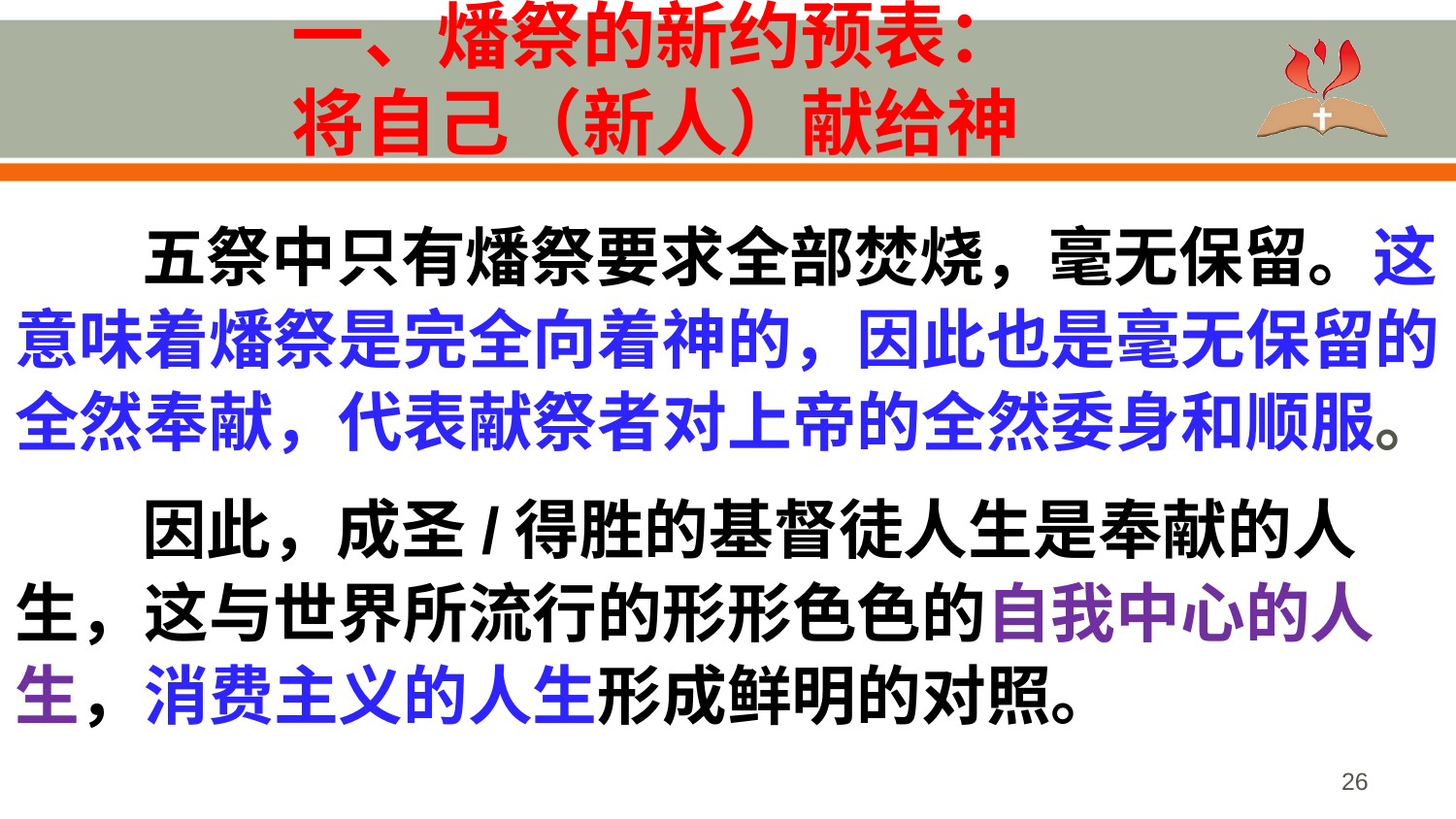

# 一、燔祭的新约预表： 将自己（新人）献给神
五祭中只有燔祭要求全部焚烧，毫无保留。这意味着燔祭是完全向着神的，因此也是毫无保留的全然奉献，代表献祭者对上帝的全然委身和顺服。
因此，成圣/得胜的基督徒人生是奉献的人生，这与世界所流行的形形色色的自我中心的人生，消费主义的人生形成鲜明的对照。

26